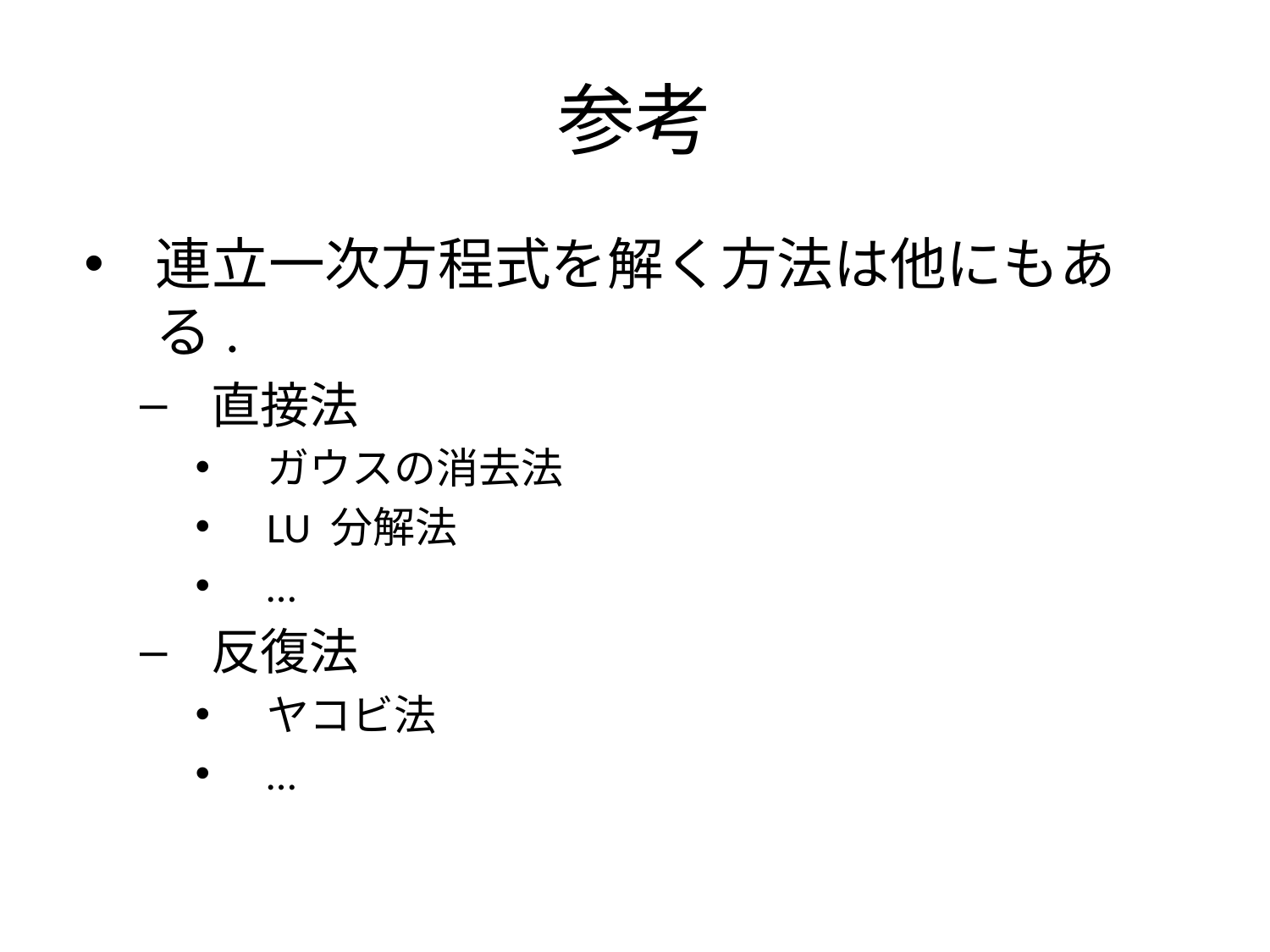

# 参考
連立一次方程式を解く方法は他にもある.
直接法
ガウスの消去法
LU 分解法
…
反復法
ヤコビ法
…